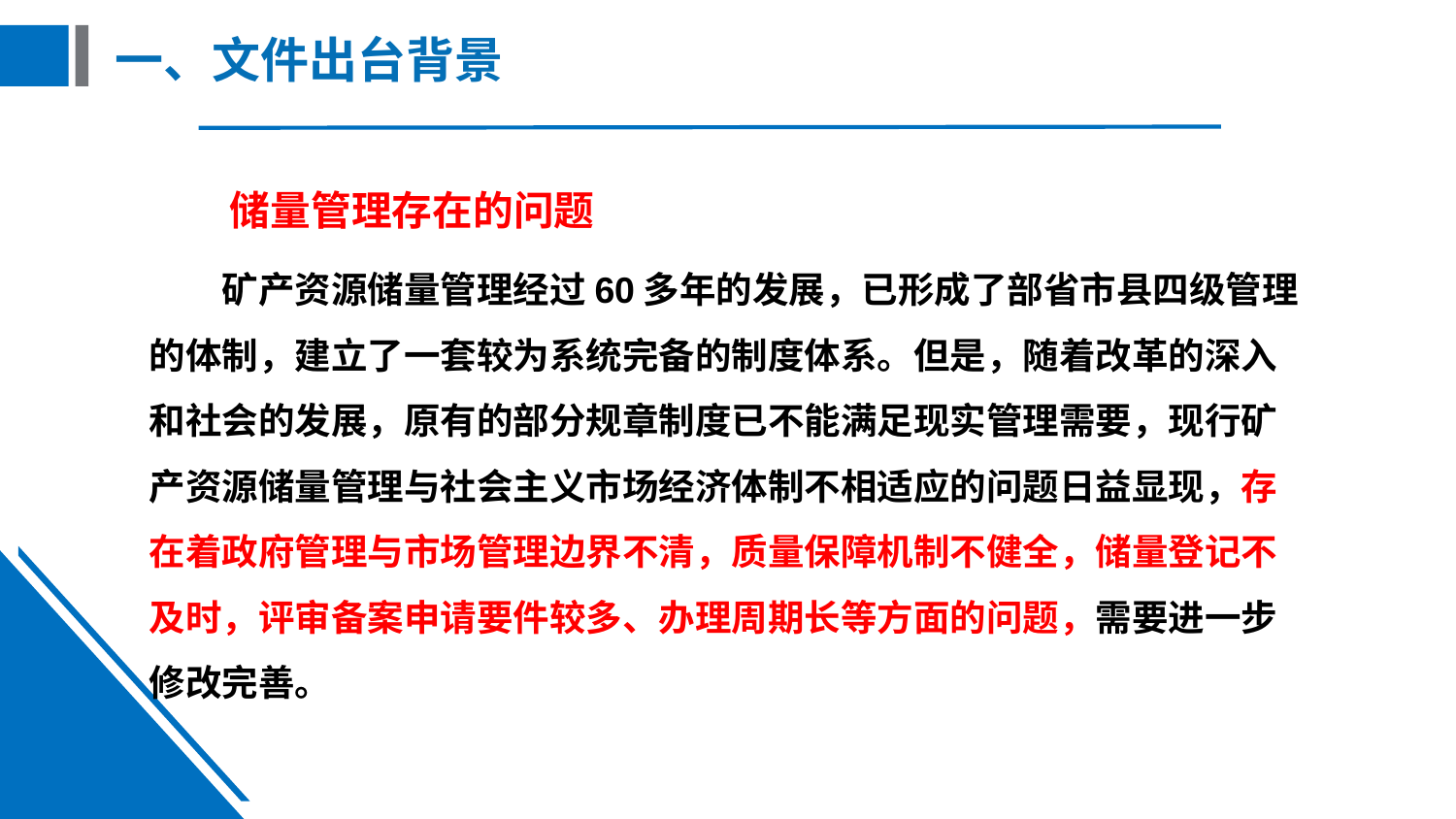

# 一、文件出台背景
储量管理存在的问题
矿产资源储量管理经过60多年的发展，已形成了部省市县四级管理的体制，建立了一套较为系统完备的制度体系。但是，随着改革的深入和社会的发展，原有的部分规章制度已不能满足现实管理需要，现行矿产资源储量管理与社会主义市场经济体制不相适应的问题日益显现，存在着政府管理与市场管理边界不清，质量保障机制不健全，储量登记不及时，评审备案申请要件较多、办理周期长等方面的问题，需要进一步修改完善。
8